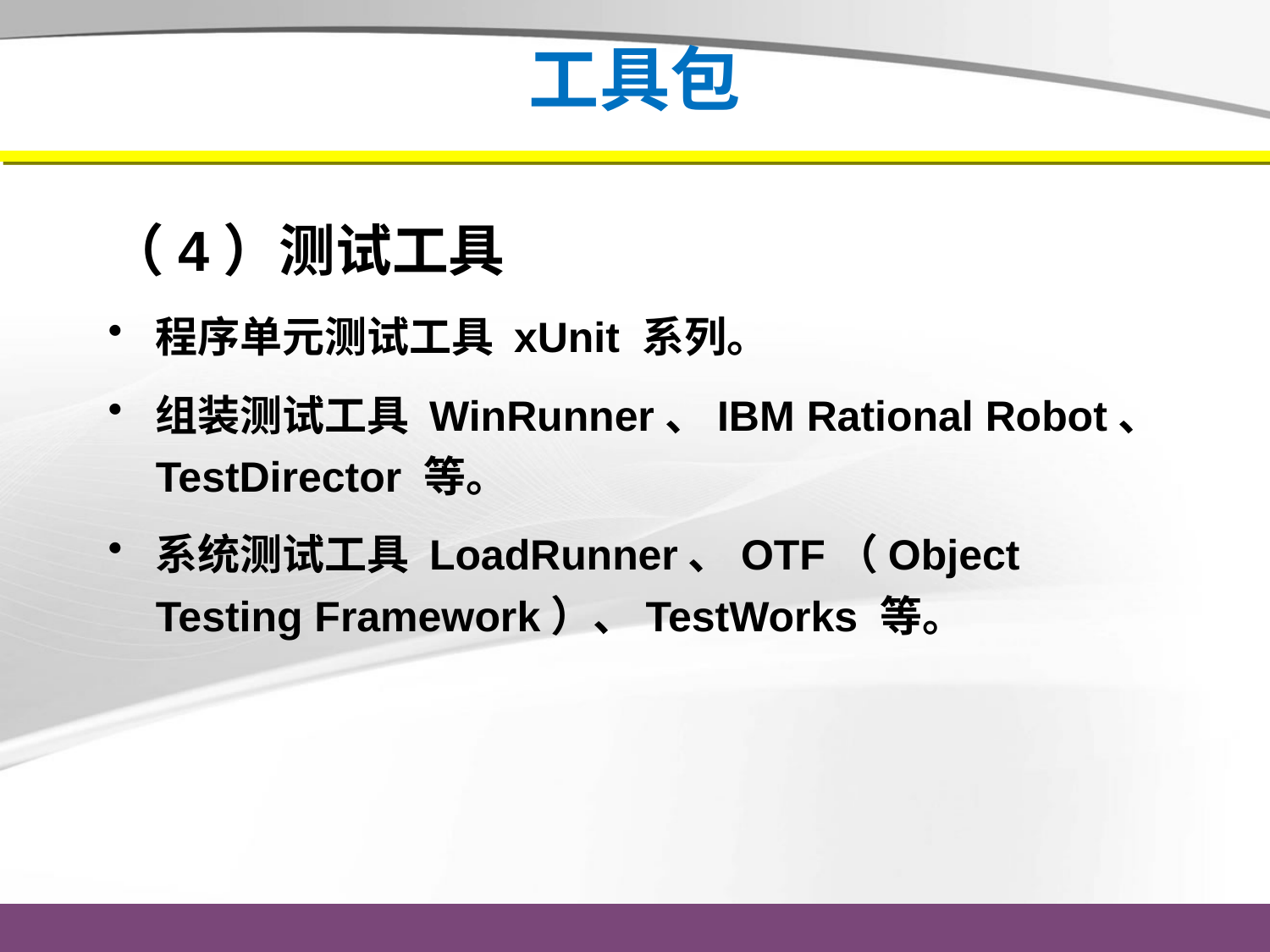

# 工具包
（4）测试工具
程序单元测试工具 xUnit 系列。
组装测试工具 WinRunner、IBM Rational Robot、TestDirector 等。
系统测试工具 LoadRunner、OTF（Object Testing Framework）、TestWorks 等。